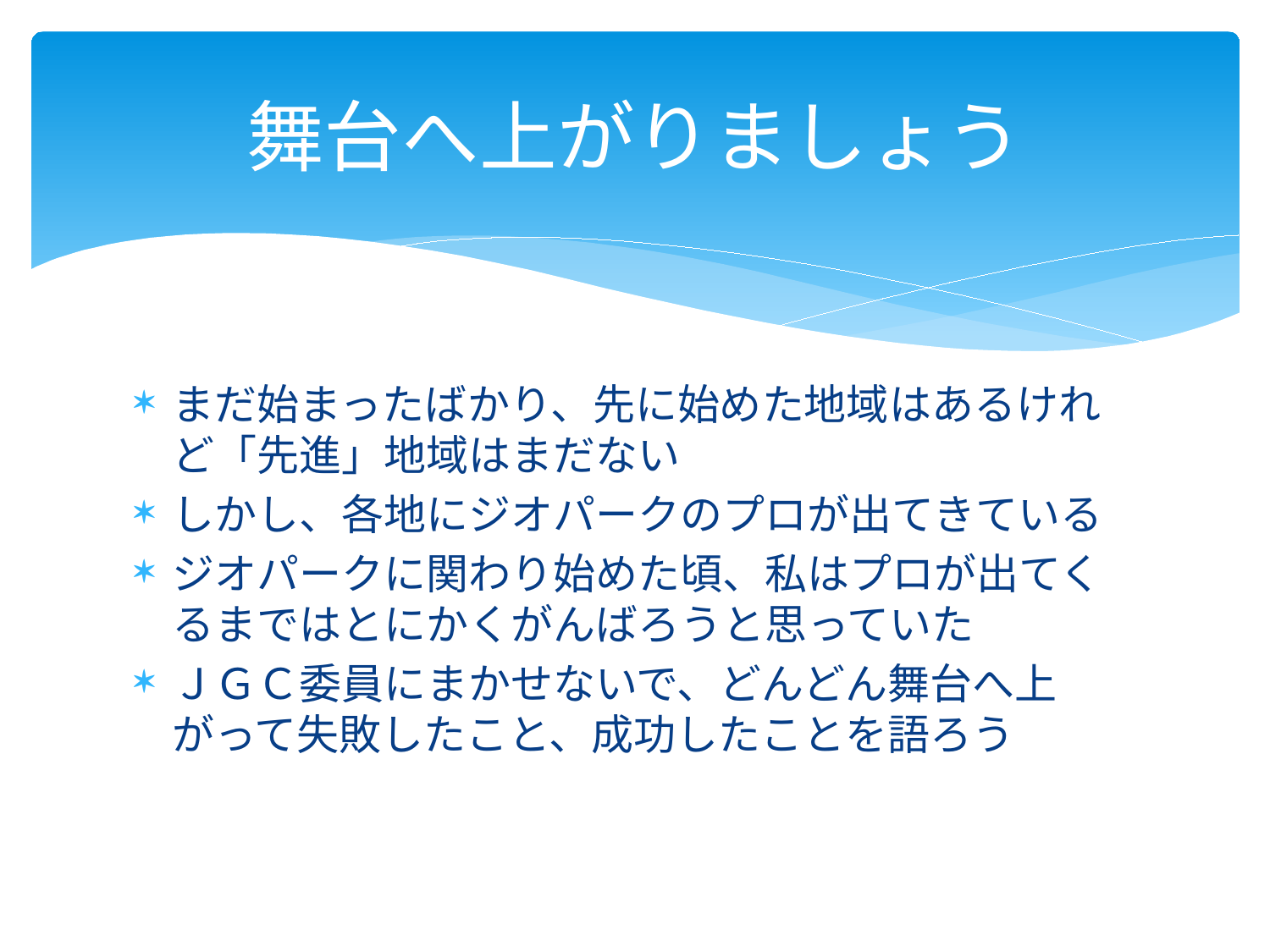

# 舞台へ上がりましょう
まだ始まったばかり、先に始めた地域はあるけれど「先進」地域はまだない
しかし、各地にジオパークのプロが出てきている
ジオパークに関わり始めた頃、私はプロが出てくるまではとにかくがんばろうと思っていた
ＪＧＣ委員にまかせないで、どんどん舞台へ上がって失敗したこと、成功したことを語ろう